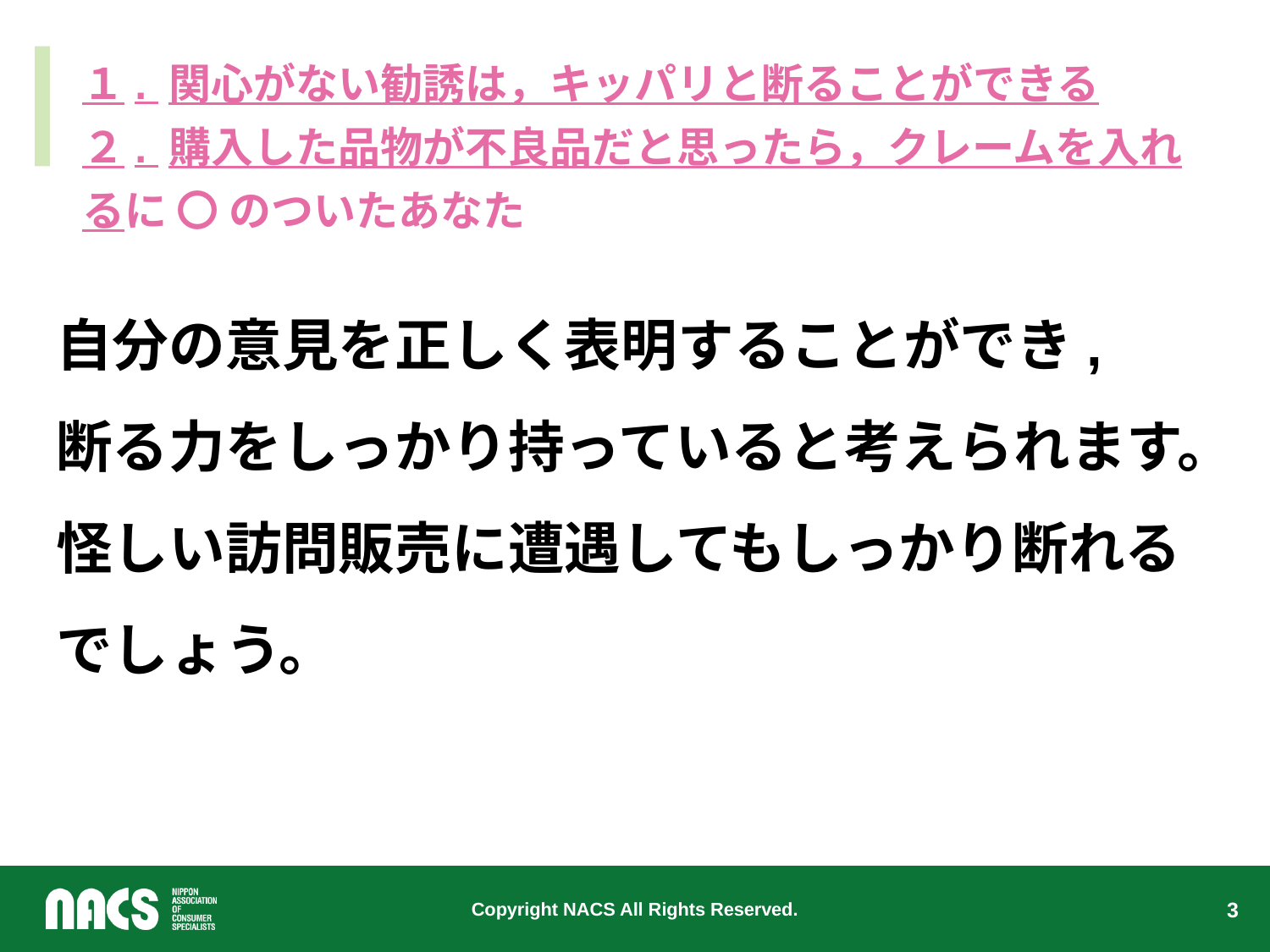

１. 関心がない勧誘は，キッパリと断ることができる
２. 購入した品物が不良品だと思ったら，クレームを入れるに 〇 のついたあなた
自分の意見を正しく表明することができ,
断る力をしっかり持っていると考えられます。
怪しい訪問販売に遭遇してもしっかり断れるでしょう。
Copyright NACS All Rights Reserved.
3